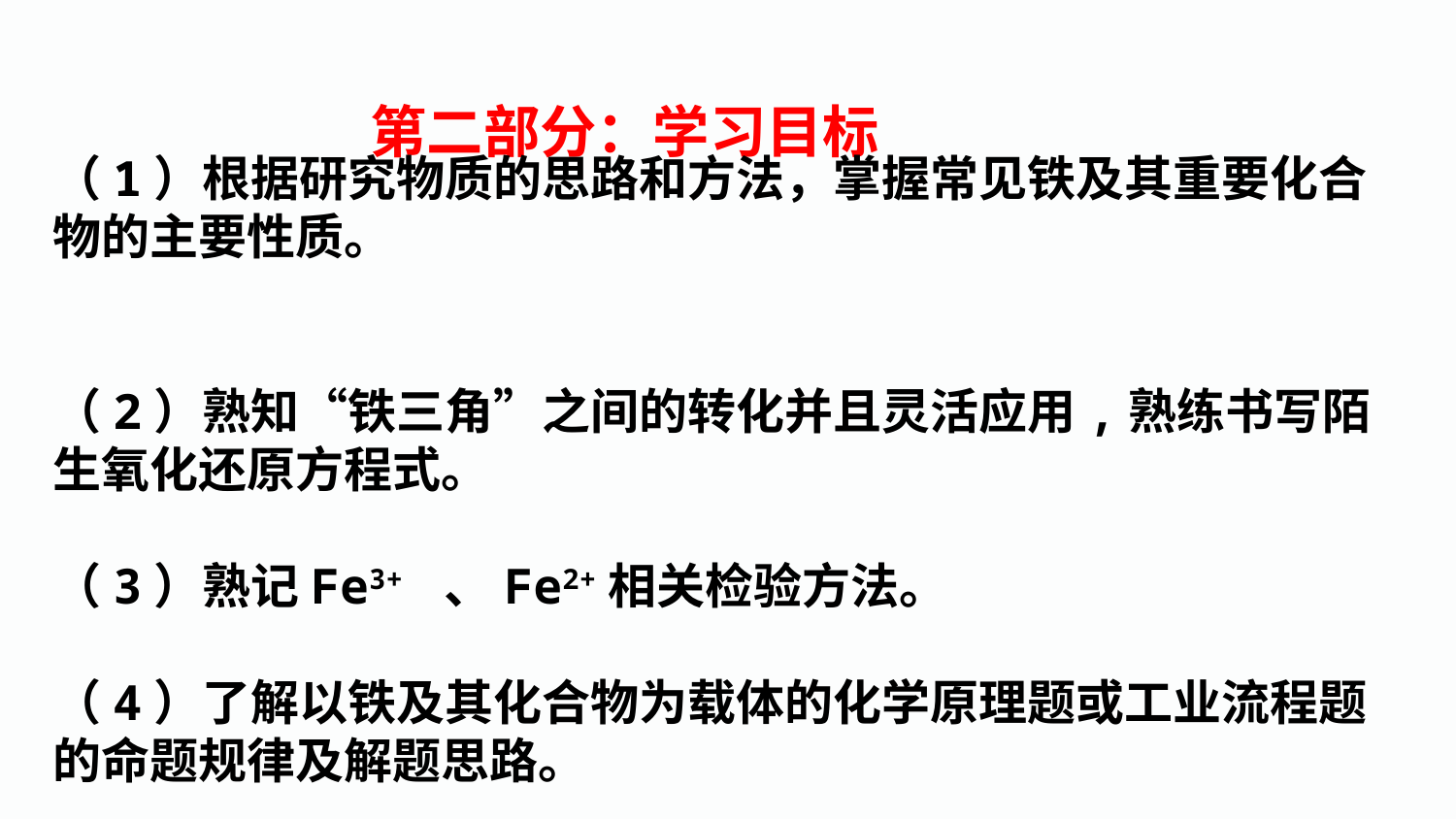

第二部分：学习目标
（1）根据研究物质的思路和方法，掌握常见铁及其重要化合物的主要性质。

（2）熟知“铁三角”之间的转化并且灵活应用,熟练书写陌生氧化还原方程式。

（3）熟记Fe3+ 、Fe2+相关检验方法。

（4）了解以铁及其化合物为载体的化学原理题或工业流程题的命题规律及解题思路。